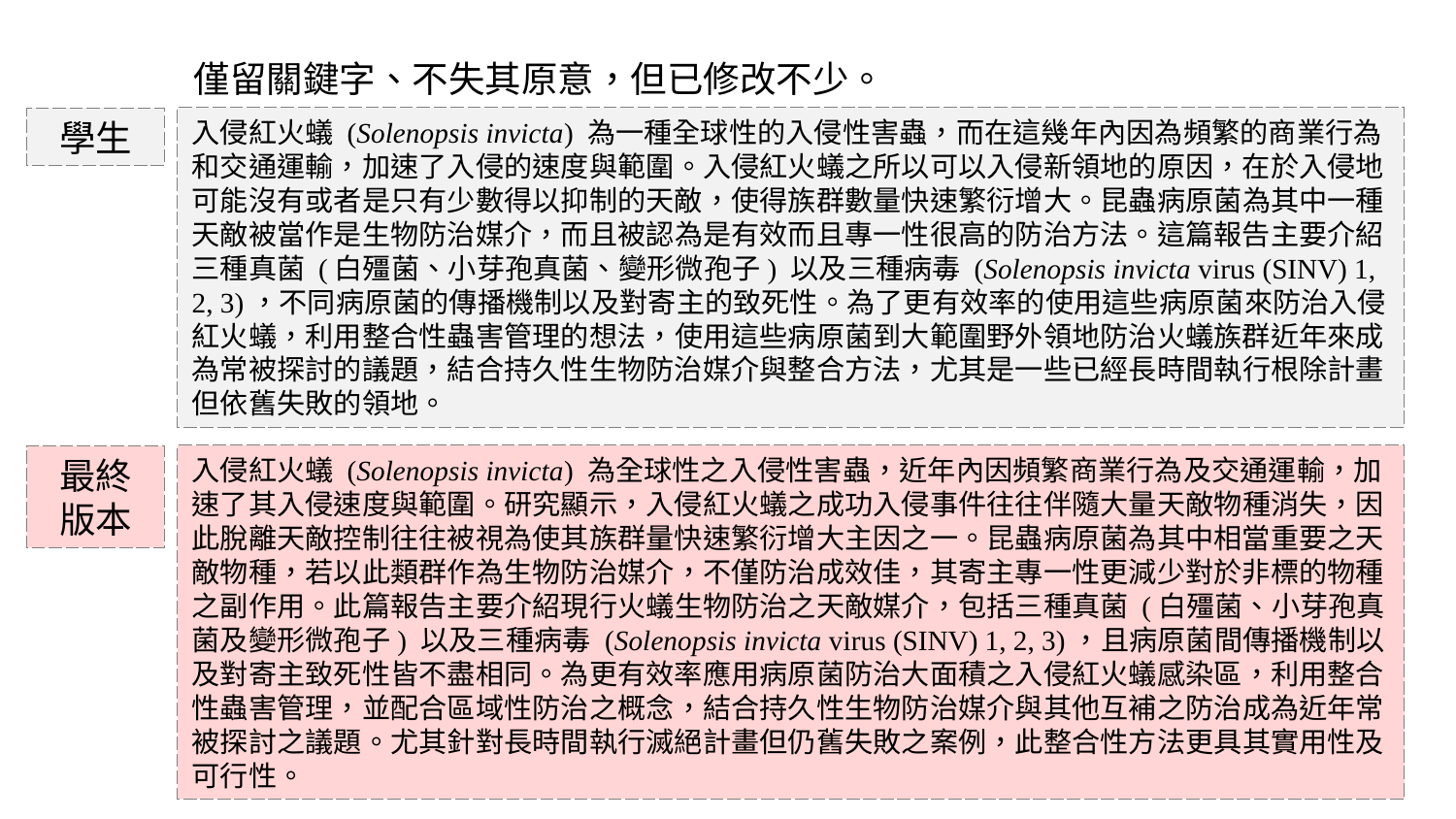

僅留關鍵字、不失其原意，但已修改不少。
入侵紅火蟻 (Solenopsis invicta) 為一種全球性的入侵性害蟲，而在這幾年內因為頻繁的商業行為和交通運輸，加速了入侵的速度與範圍。入侵紅火蟻之所以可以入侵新領地的原因，在於入侵地可能沒有或者是只有少數得以抑制的天敵，使得族群數量快速繁衍增大。昆蟲病原菌為其中一種天敵被當作是生物防治媒介，而且被認為是有效而且專一性很高的防治方法。這篇報告主要介紹三種真菌 (白殭菌、小芽孢真菌、變形微孢子) 以及三種病毒 (Solenopsis invicta virus (SINV) 1, 2, 3)，不同病原菌的傳播機制以及對寄主的致死性。為了更有效率的使用這些病原菌來防治入侵紅火蟻，利用整合性蟲害管理的想法，使用這些病原菌到大範圍野外領地防治火蟻族群近年來成為常被探討的議題，結合持久性生物防治媒介與整合方法，尤其是一些已經長時間執行根除計畫但依舊失敗的領地。
學生
入侵紅火蟻 (Solenopsis invicta) 為全球性之入侵性害蟲，近年內因頻繁商業行為及交通運輸，加速了其入侵速度與範圍。研究顯示，入侵紅火蟻之成功入侵事件往往伴隨大量天敵物種消失，因此脫離天敵控制往往被視為使其族群量快速繁衍增大主因之一。昆蟲病原菌為其中相當重要之天敵物種，若以此類群作為生物防治媒介，不僅防治成效佳，其寄主專一性更減少對於非標的物種之副作用。此篇報告主要介紹現行火蟻生物防治之天敵媒介，包括三種真菌 (白殭菌、小芽孢真菌及變形微孢子) 以及三種病毒 (Solenopsis invicta virus (SINV) 1, 2, 3)，且病原菌間傳播機制以及對寄主致死性皆不盡相同。為更有效率應用病原菌防治大面積之入侵紅火蟻感染區，利用整合性蟲害管理，並配合區域性防治之概念，結合持久性生物防治媒介與其他互補之防治成為近年常被探討之議題。尤其針對長時間執行滅絕計畫但仍舊失敗之案例，此整合性方法更具其實用性及可行性。
最終版本